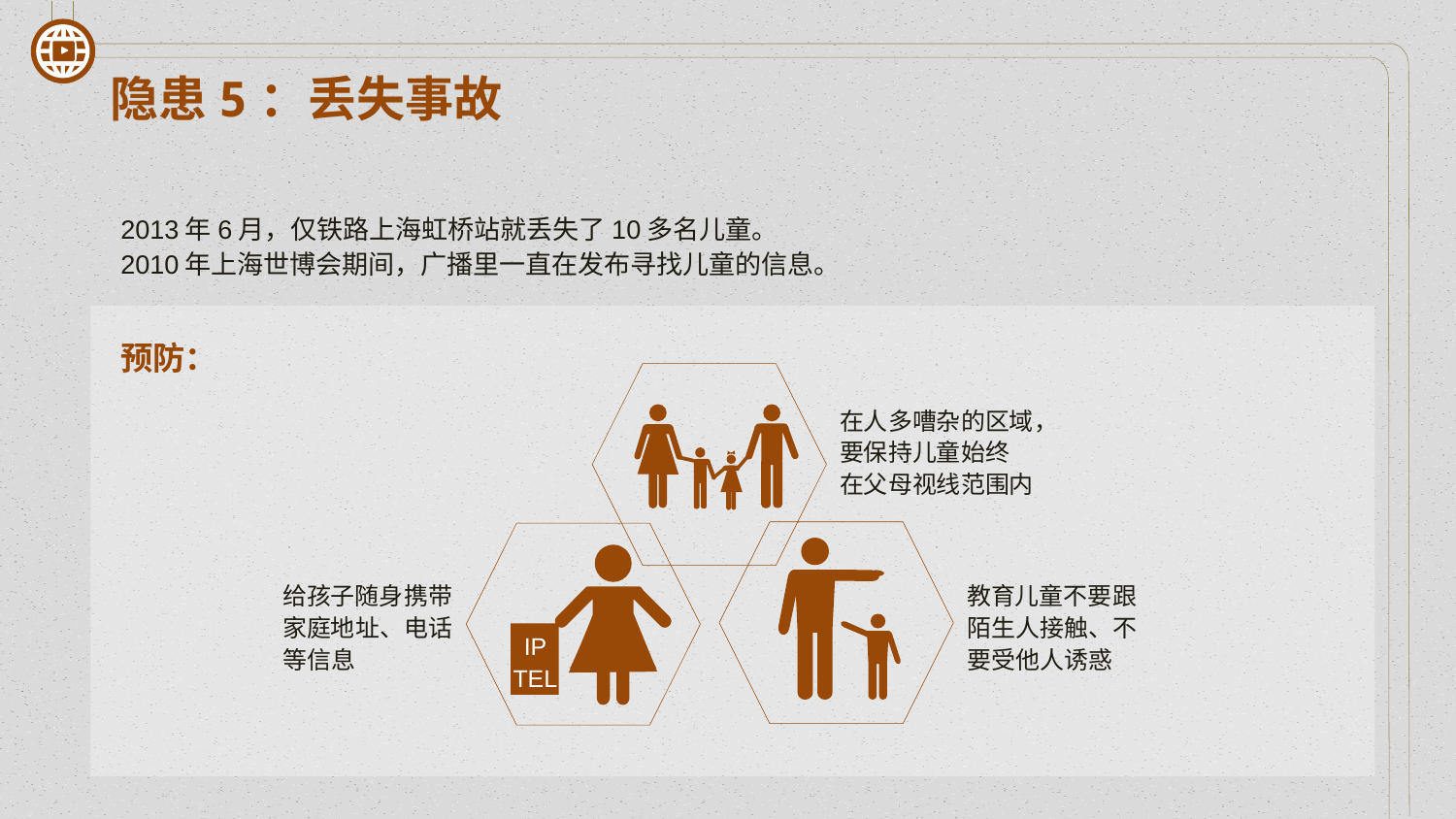

隐患5：丢失事故
2013年6月，仅铁路上海虹桥站就丢失了10多名儿童。
2010年上海世博会期间，广播里一直在发布寻找儿童的信息。

预防：

在人多嘈杂的区域，
要保持儿童始终
在父母视线范围内

给孩子随身携带家庭地址、电话等信息
教育儿童不要跟陌生人接触、不要受他人诱惑

IP
TEL